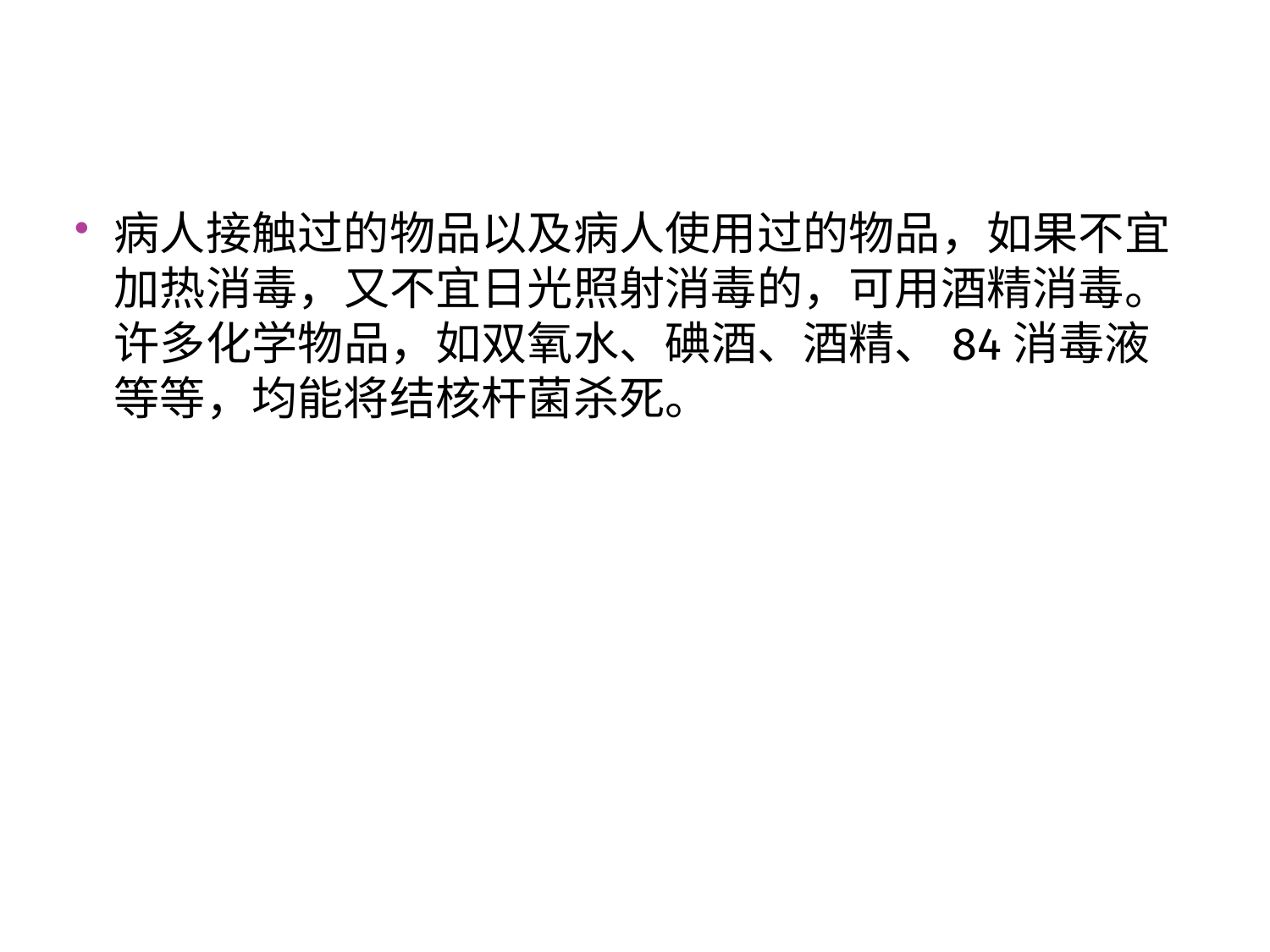

病人接触过的物品以及病人使用过的物品，如果不宜加热消毒，又不宜日光照射消毒的，可用酒精消毒。许多化学物品，如双氧水、碘酒、酒精、84消毒液等等，均能将结核杆菌杀死。